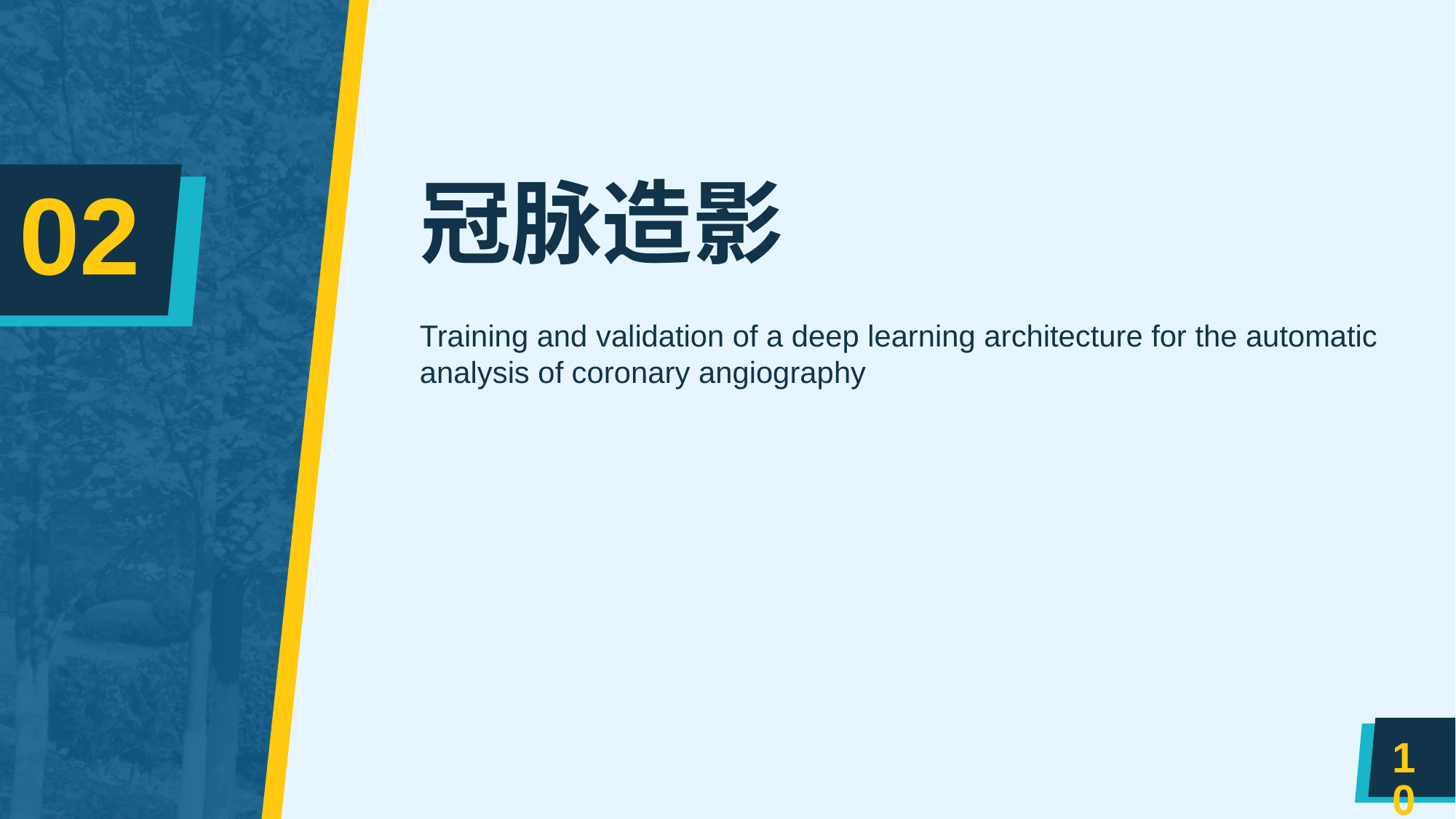

# 冠脉造影
02
Training and validation of a deep learning architecture for the automatic analysis of coronary angiography
10